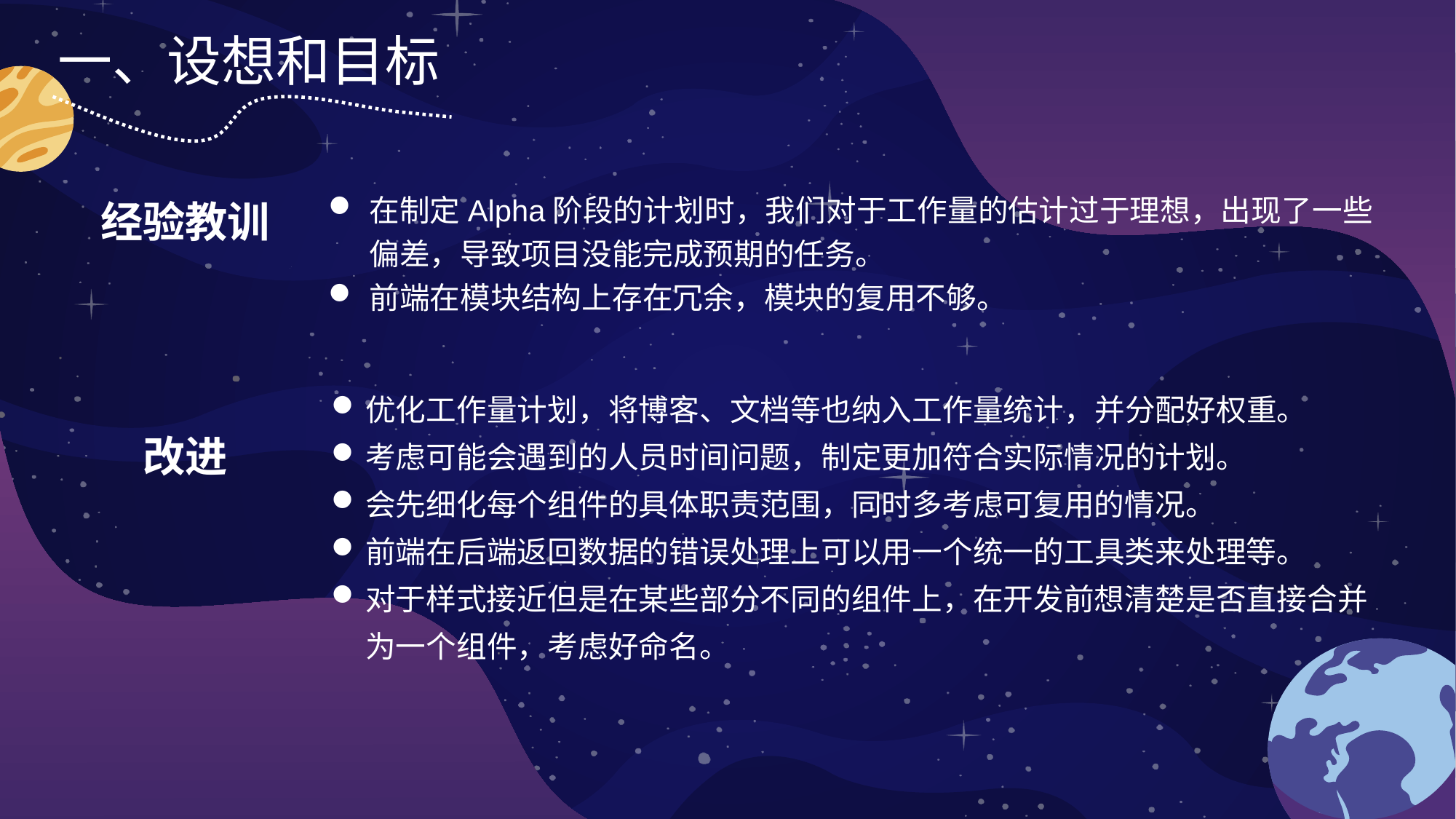

一、设想和目标

在制定Alpha阶段的计划时，我们对于工作量的估计过于理想，出现了一些偏差，导致项目没能完成预期的任务。
前端在模块结构上存在冗余，模块的复用不够。
经验教训

优化工作量计划，将博客、文档等也纳入工作量统计，并分配好权重。
考虑可能会遇到的人员时间问题，制定更加符合实际情况的计划。
会先细化每个组件的具体职责范围，同时多考虑可复用的情况。
前端在后端返回数据的错误处理上可以用一个统一的工具类来处理等。
对于样式接近但是在某些部分不同的组件上，在开发前想清楚是否直接合并为一个组件，考虑好命名。
改进